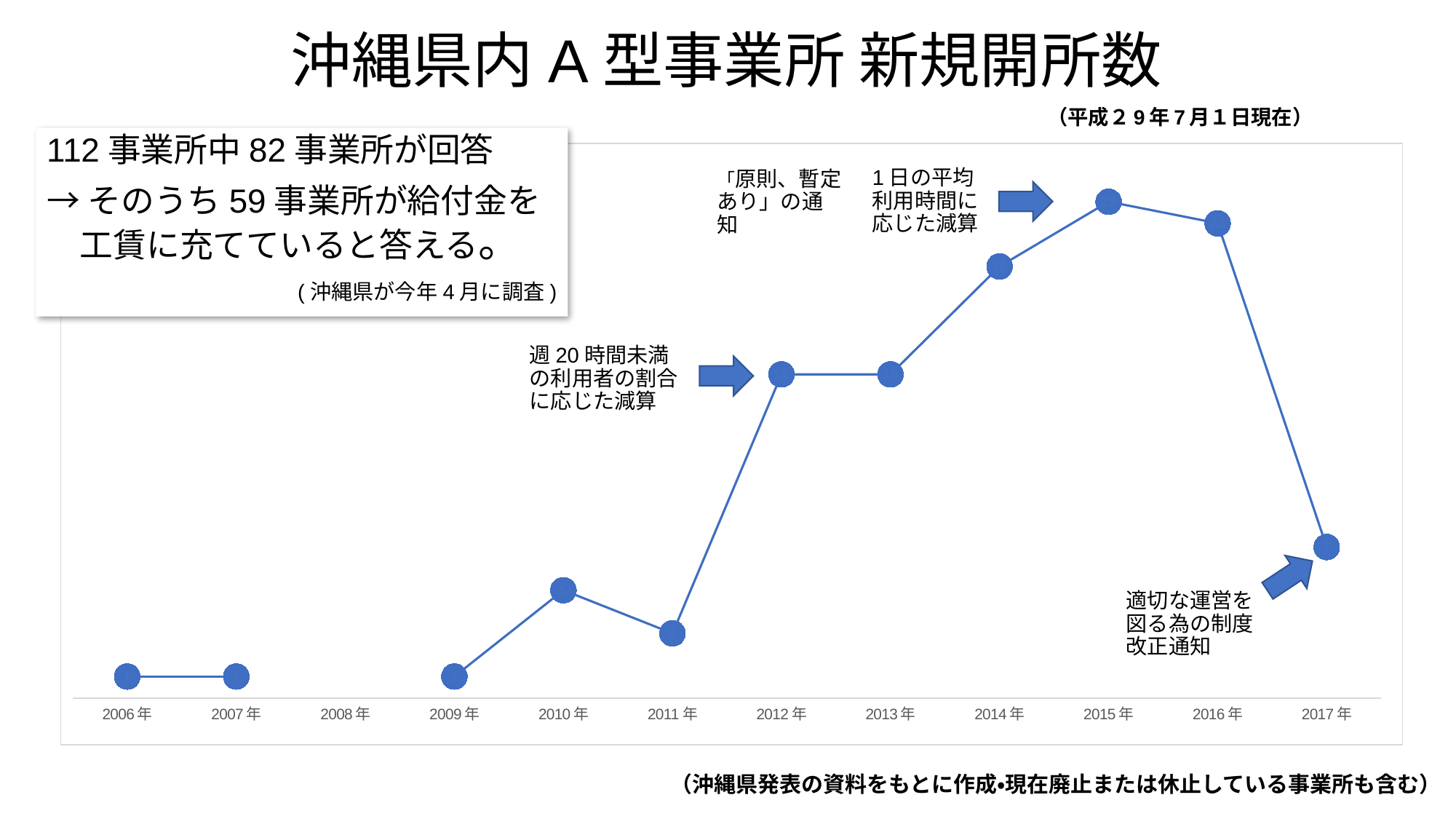

# 沖縄県内A型事業所 新規開所数
（平成２9年7月１日現在）
112事業所中82事業所が回答
→そのうち59事業所が給付金を　工賃に充てていると答える。
(沖縄県が今年4月に調査)

### Chart

| Category |  |
|---|---|
| 2006年 | 1.0 |
| 2007年 | 1.0 |
| 2008年 | None |
| 2009年 | 1.0 |
| 2010年 | 5.0 |
| 2011年 | 3.0 |
| 2012年 | 15.0 |
| 2013年 | 15.0 |
| 2014年 | 20.0 |
| 2015年 | 23.0 |
| 2016年 | 22.0 |
| 2017年 | 7.0 |
1日の平均利用時間に応じた減算
「原則、暫定あり」の通知

週20時間未満の利用者の割合に応じた減算

適切な運営を図る為の制度改正通知
（沖縄県発表の資料をもとに作成・現在廃止または休止している事業所も含む）